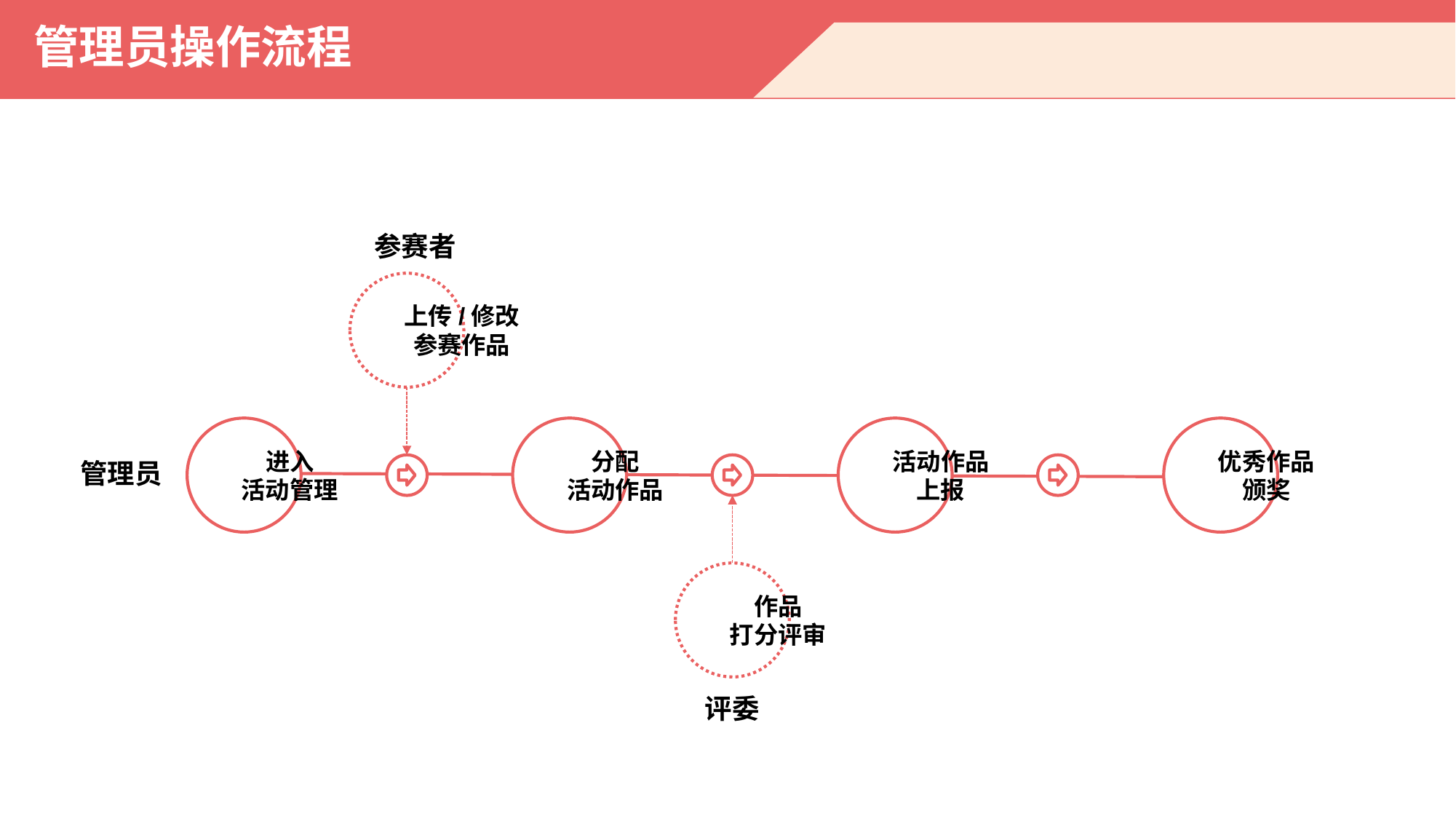

管理员操作流程
#

参赛者
上传/修改
参赛作品
进入
活动管理
分配
活动作品
活动作品
上报
优秀作品
颁奖

管理员
作品
打分评审
评委